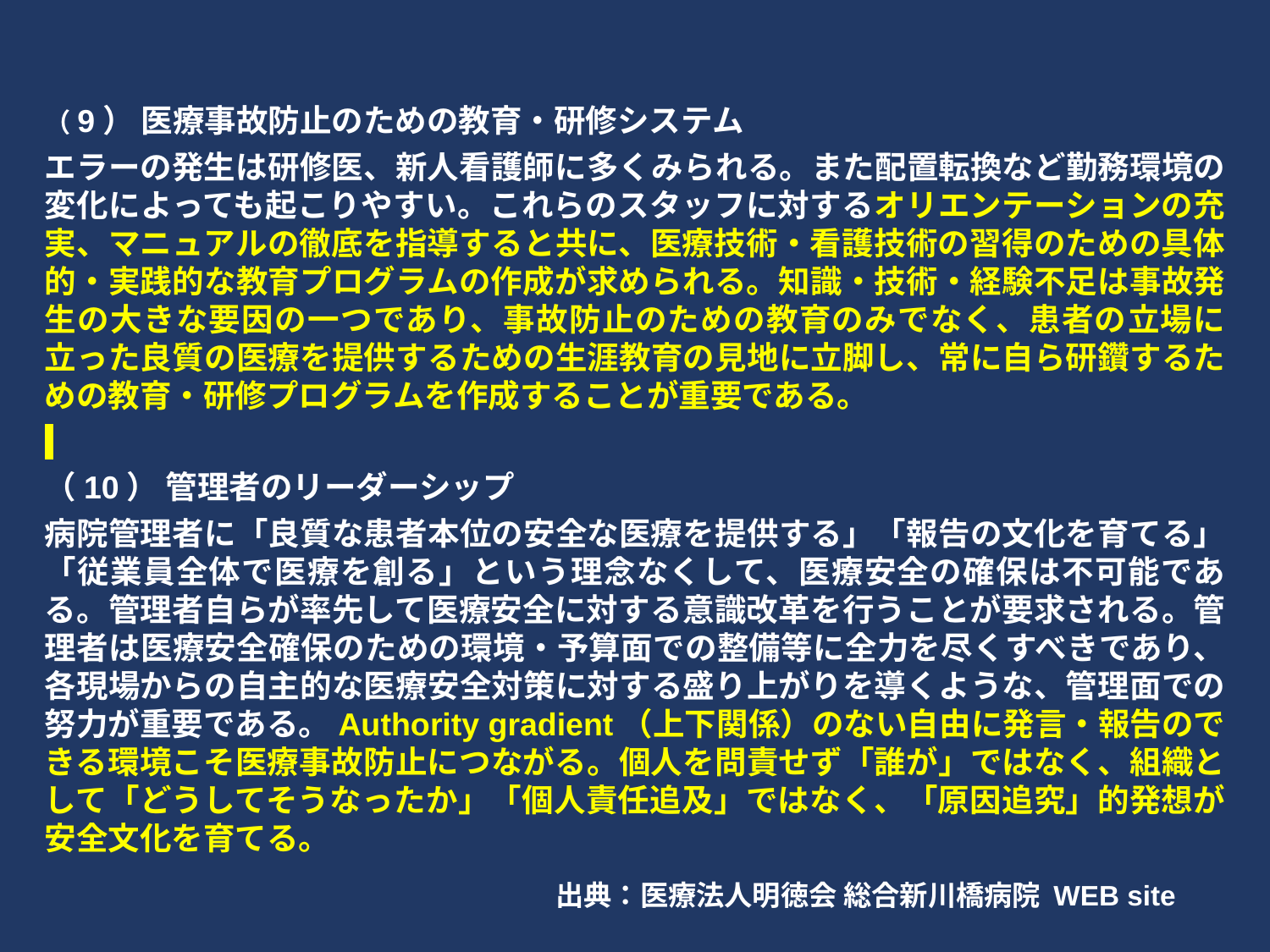

（9） 医療事故防止のための教育・研修システム
エラーの発生は研修医、新人看護師に多くみられる。また配置転換など勤務環境の変化によっても起こりやすい。これらのスタッフに対するオリエンテーションの充実、マニュアルの徹底を指導すると共に、医療技術・看護技術の習得のための具体的・実践的な教育プログラムの作成が求められる。知識・技術・経験不足は事故発生の大きな要因の一つであり、事故防止のための教育のみでなく、患者の立場に立った良質の医療を提供するための生涯教育の見地に立脚し、常に自ら研鑽するための教育・研修プログラムを作成することが重要である。

（10） 管理者のリーダーシップ
病院管理者に「良質な患者本位の安全な医療を提供する」「報告の文化を育てる」「従業員全体で医療を創る」という理念なくして、医療安全の確保は不可能である。管理者自らが率先して医療安全に対する意識改革を行うことが要求される。管理者は医療安全確保のための環境・予算面での整備等に全力を尽くすべきであり、各現場からの自主的な医療安全対策に対する盛り上がりを導くような、管理面での努力が重要である。Authority gradient（上下関係）のない自由に発言・報告のできる環境こそ医療事故防止につながる。個人を問責せず「誰が」ではなく、組織として「どうしてそうなったか」「個人責任追及」ではなく、「原因追究」的発想が安全文化を育てる。

出典：医療法人明徳会 総合新川橋病院 WEB site